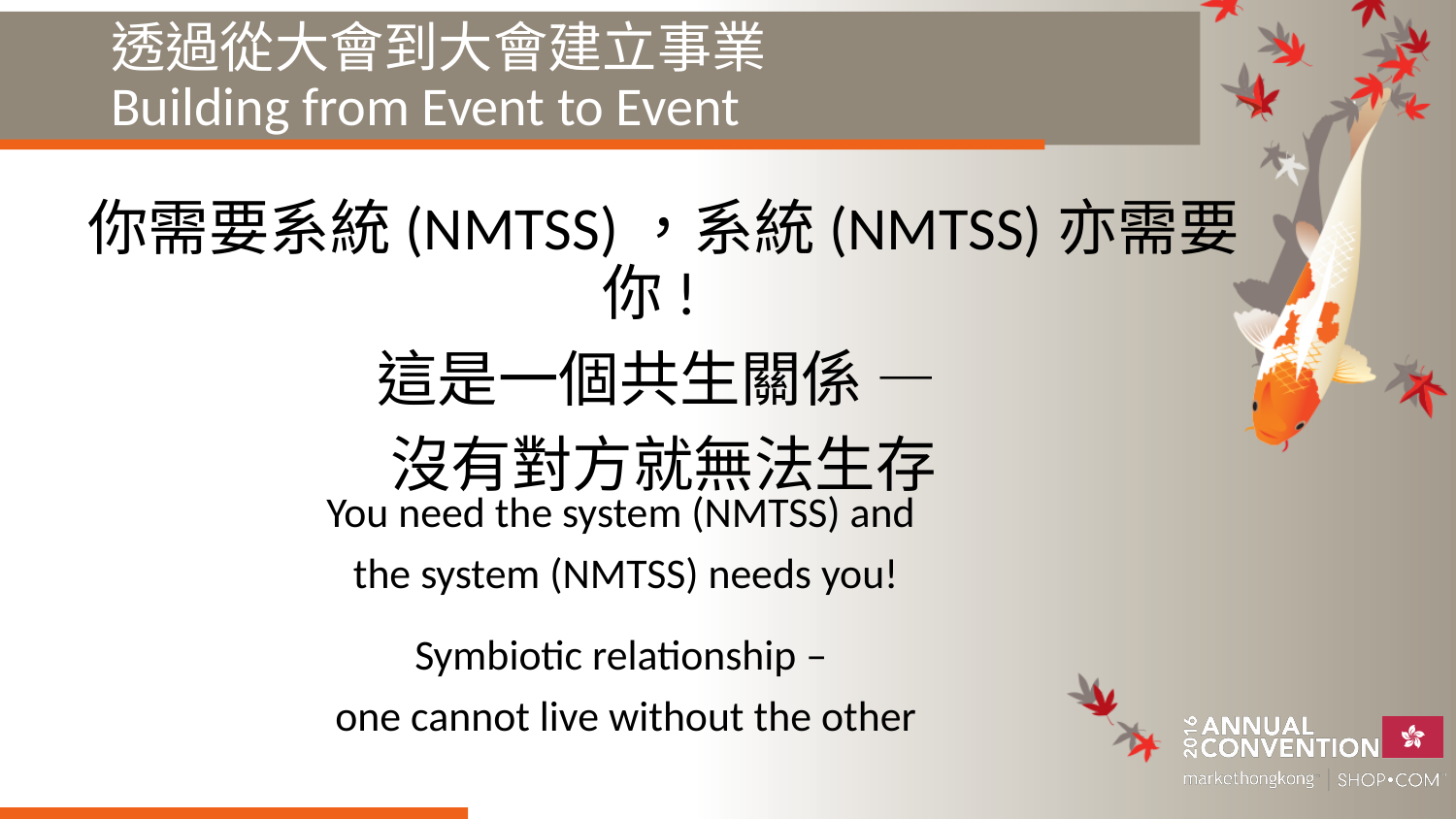

# 透過從大會到大會建立事業 Building from Event to Event

你需要系統(NMTSS)，系統(NMTSS)亦需要你!
這是一個共生關係 —
沒有對方就無法生存
You need the system (NMTSS) and
the system (NMTSS) needs you!
Symbiotic relationship –
one cannot live without the other